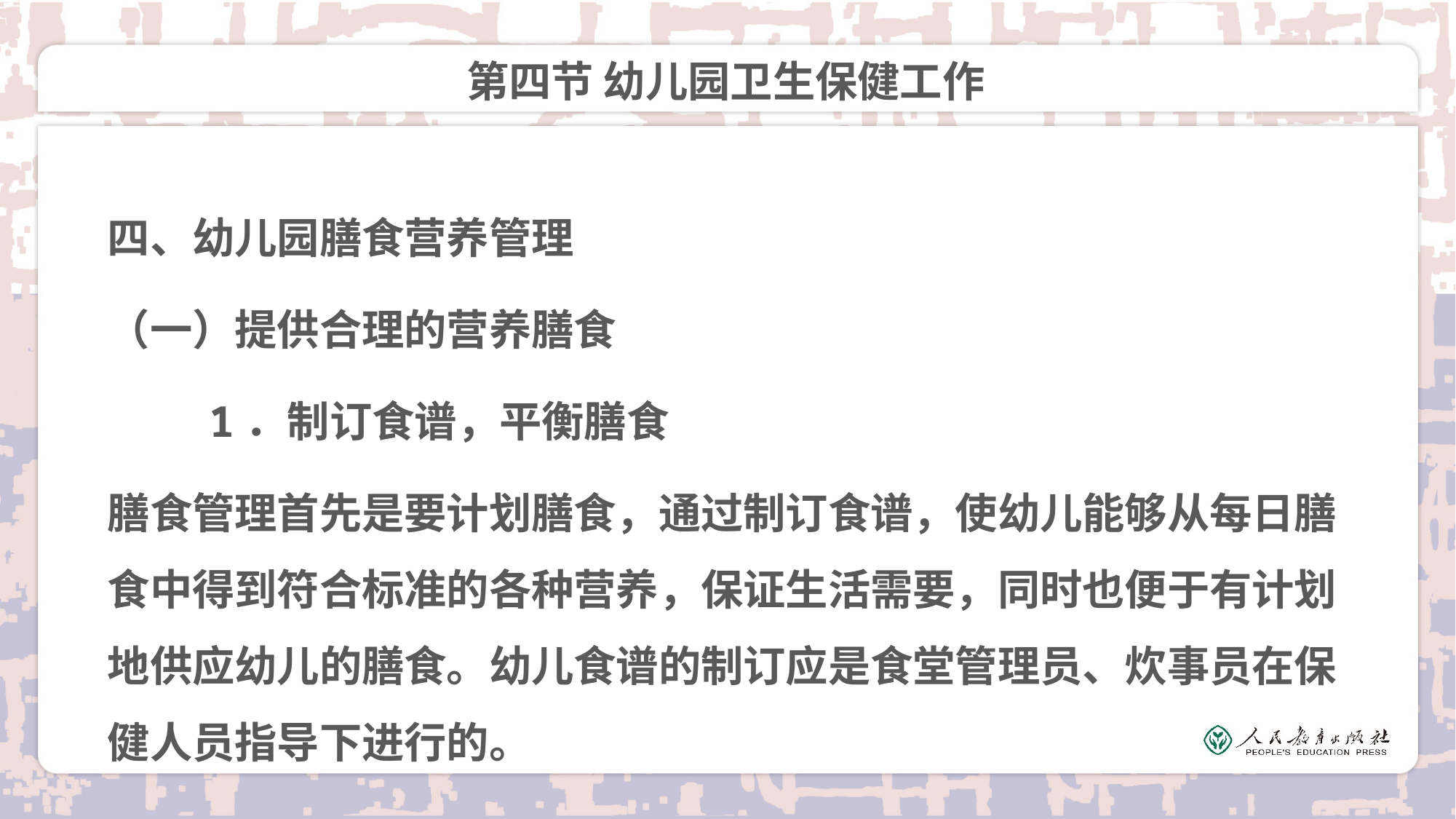

# 第四节 幼儿园卫生保健工作
四、幼儿园膳食营养管理
（一）提供合理的营养膳食
    1．制订食谱，平衡膳食
膳食管理首先是要计划膳食，通过制订食谱，使幼儿能够从每日膳食中得到符合标准的各种营养，保证生活需要，同时也便于有计划地供应幼儿的膳食。幼儿食谱的制订应是食堂管理员、炊事员在保健人员指导下进行的。